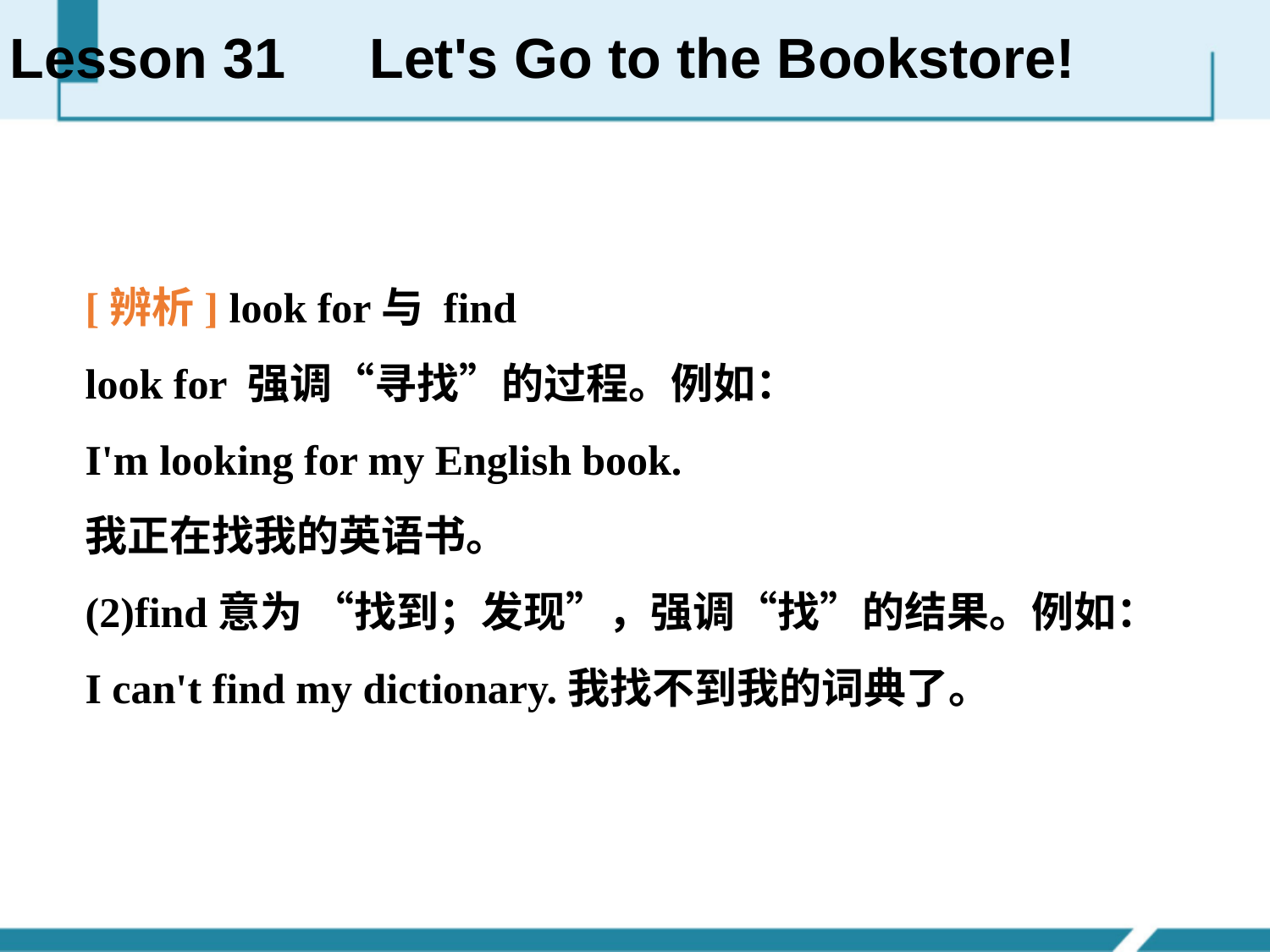

Lesson 31　Let's Go to the Bookstore!
[辨析] look for与 find
look for 强调“寻找”的过程。例如：
I'm looking for my English book.
我正在找我的英语书。
(2)find意为 “找到；发现”，强调“找”的结果。例如：
I can't find my dictionary.我找不到我的词典了。